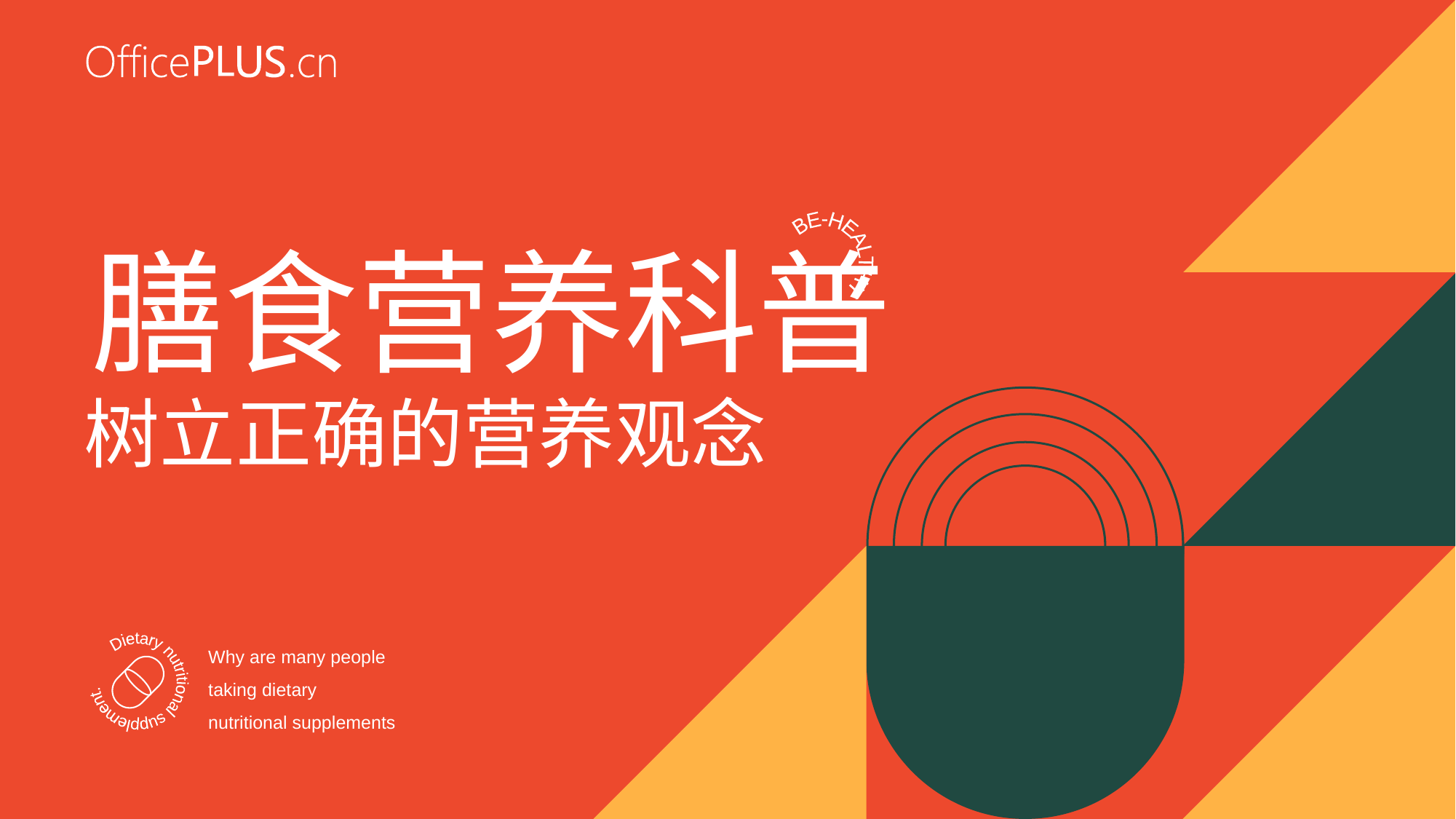

BE-HEALTHY
膳食营养科普
树立正确的营养观念
Why are many people
taking dietary
nutritional supplements
Dietary nutritional supplement.